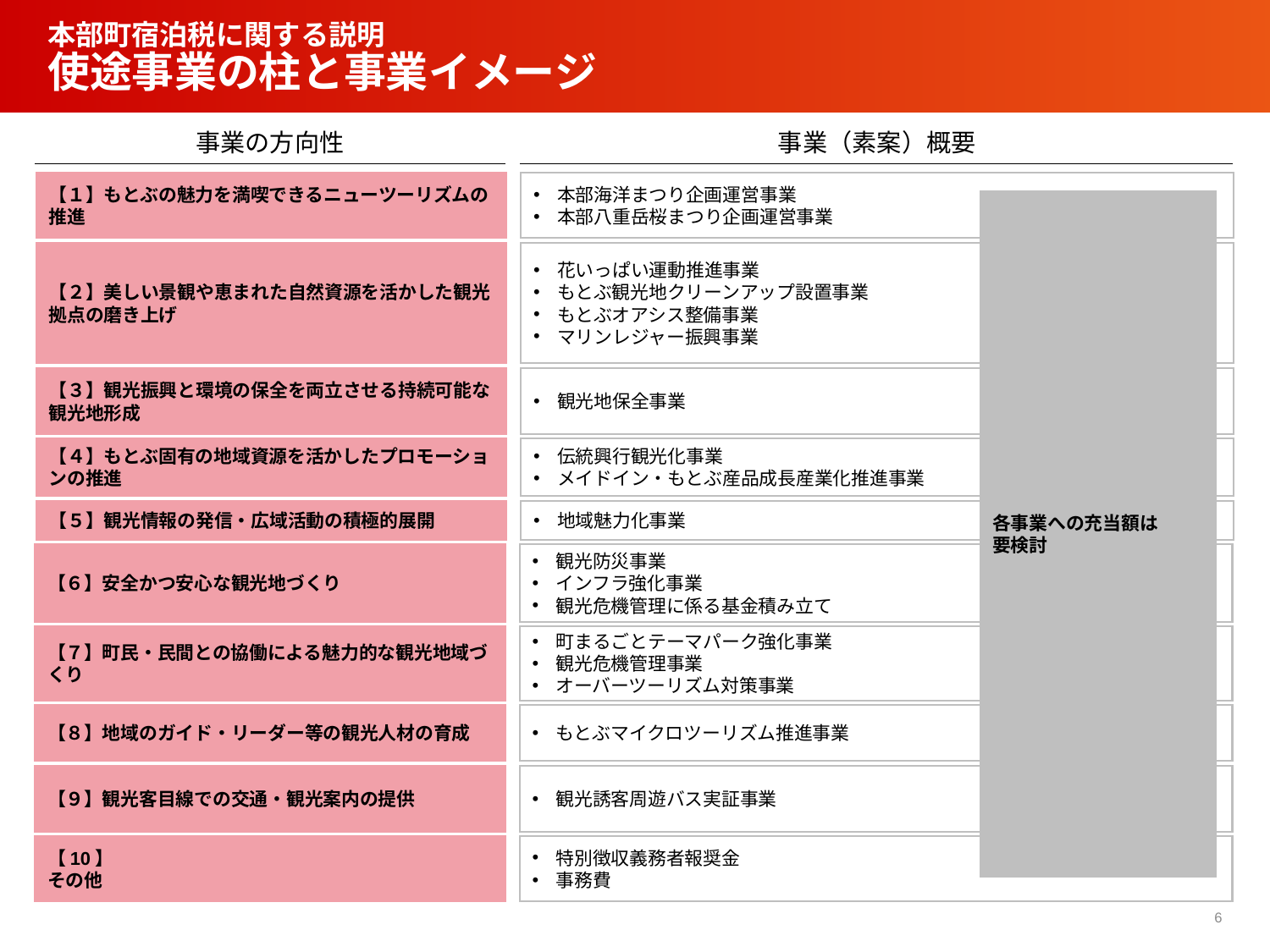

# 本部町宿泊税に関する説明 使途事業の柱と事業イメージ
事業の方向性
事業（素案）概要
【１】もとぶの魅力を満喫できるニューツーリズムの推進
本部海洋まつり企画運営事業
本部八重岳桜まつり企画運営事業
各事業への充当額は
要検討
【２】美しい景観や恵まれた自然資源を活かした観光拠点の磨き上げ
花いっぱい運動推進事業
もとぶ観光地クリーンアップ設置事業
もとぶオアシス整備事業
マリンレジャー振興事業
【３】観光振興と環境の保全を両立させる持続可能な観光地形成
観光地保全事業
【４】もとぶ固有の地域資源を活かしたプロモーションの推進
伝統興行観光化事業
メイドイン・もとぶ産品成長産業化推進事業
【５】観光情報の発信・広域活動の積極的展開
地域魅力化事業
【６】安全かつ安心な観光地づくり
観光防災事業
インフラ強化事業
観光危機管理に係る基金積み立て
【７】町民・民間との協働による魅力的な観光地域づくり
町まるごとテーマパーク強化事業
観光危機管理事業
オーバーツーリズム対策事業
【８】地域のガイド・リーダー等の観光人材の育成
もとぶマイクロツーリズム推進事業
【９】観光客目線での交通・観光案内の提供
観光誘客周遊バス実証事業
【10】
その他
特別徴収義務者報奨金
事務費
6